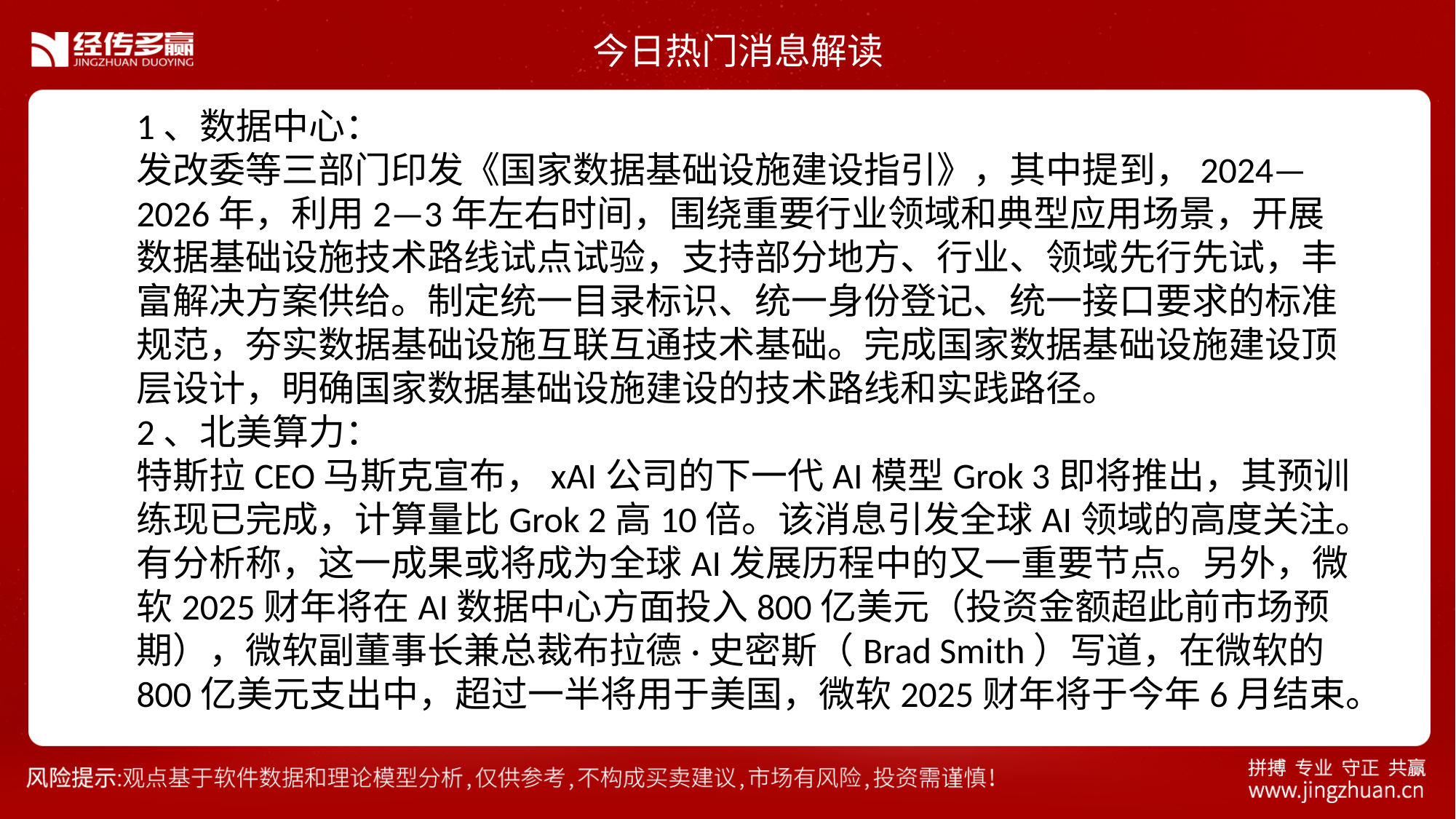

今日热门消息解读
1、数据中心：
发改委等三部门印发《国家数据基础设施建设指引》，其中提到，2024—2026年，利用2—3年左右时间，围绕重要行业领域和典型应用场景，开展数据基础设施技术路线试点试验，支持部分地方、行业、领域先行先试，丰富解决方案供给。制定统一目录标识、统一身份登记、统一接口要求的标准规范，夯实数据基础设施互联互通技术基础。完成国家数据基础设施建设顶层设计，明确国家数据基础设施建设的技术路线和实践路径。
2、北美算力：
特斯拉CEO马斯克宣布，xAI公司的下一代AI模型Grok 3即将推出，其预训练现已完成，计算量比Grok 2高10倍。该消息引发全球AI领域的高度关注。有分析称，这一成果或将成为全球AI发展历程中的又一重要节点。另外，微软2025财年将在AI数据中心方面投入800亿美元（投资金额超此前市场预期），微软副董事长兼总裁布拉德·史密斯（Brad Smith）写道，在微软的800亿美元支出中，超过一半将用于美国，微软2025财年将于今年6月结束。